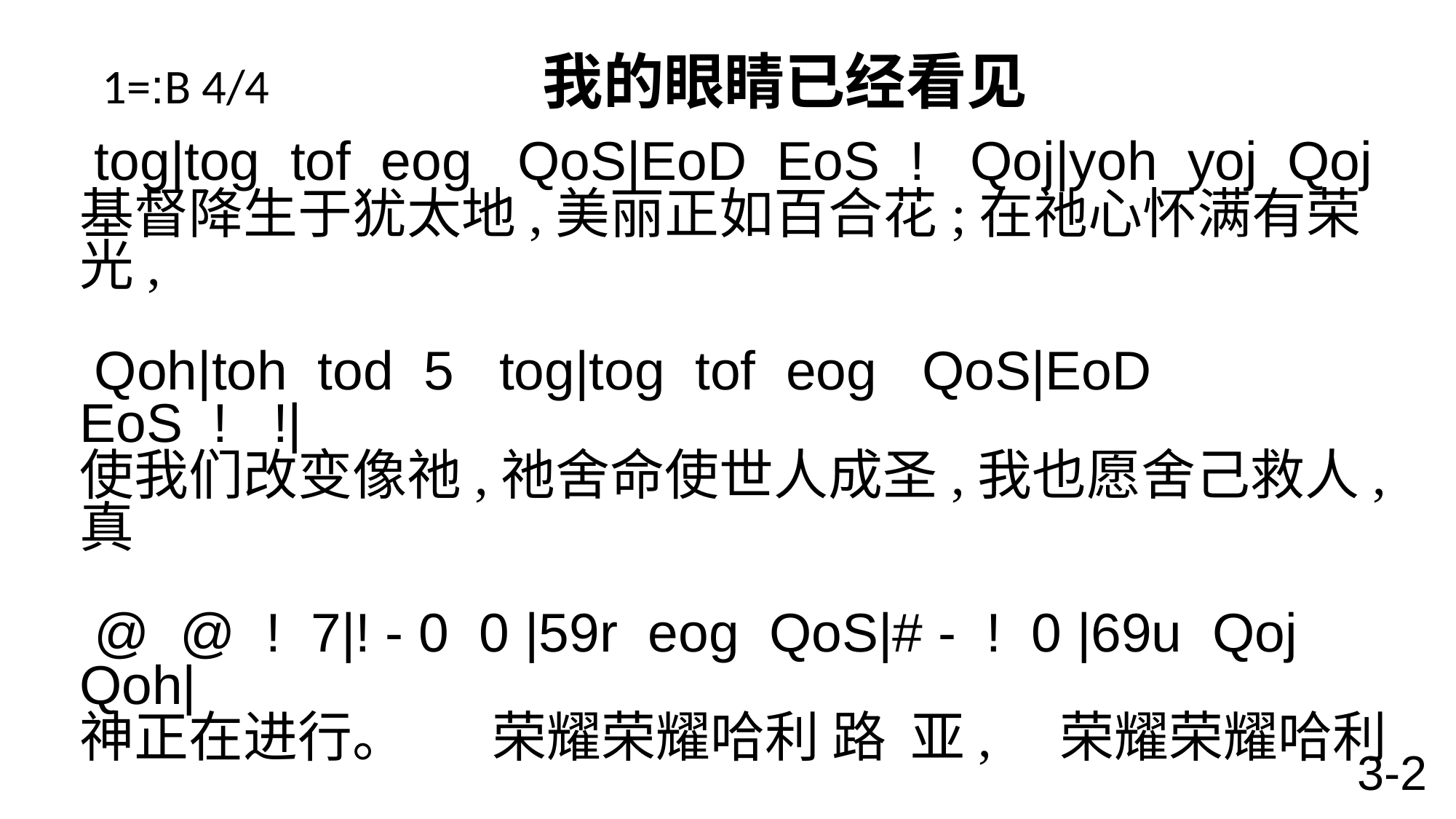

1=:B 4/4                     我的眼睛已经看见
 tog|tog  tof  eog   QoS|EoD  EoS  !   Qoj|yoh  yoj  Qoj
基督降生于犹太地,美丽正如百合花;在祂心怀满有荣光,

 Qoh|toh  tod  5   tog|tog  tof  eog   QoS|EoD  EoS  !   !|
使我们改变像祂,祂舍命使世人成圣,我也愿舍己救人,真

 @  @  !  7|! - 0  0 |59r  eog  QoS|# -  !  0 |69u  Qoj  Qoh|
神正在进行。       荣耀荣耀哈利 路  亚,    荣耀荣耀哈利

 5 -  3 - | 59r  eog  QoS| # - !    !| @   @   !   7 |! -  -  - \
路   亚,    荣耀荣耀哈利 路  亚, 基 督 已 经 得  胜！
3-2